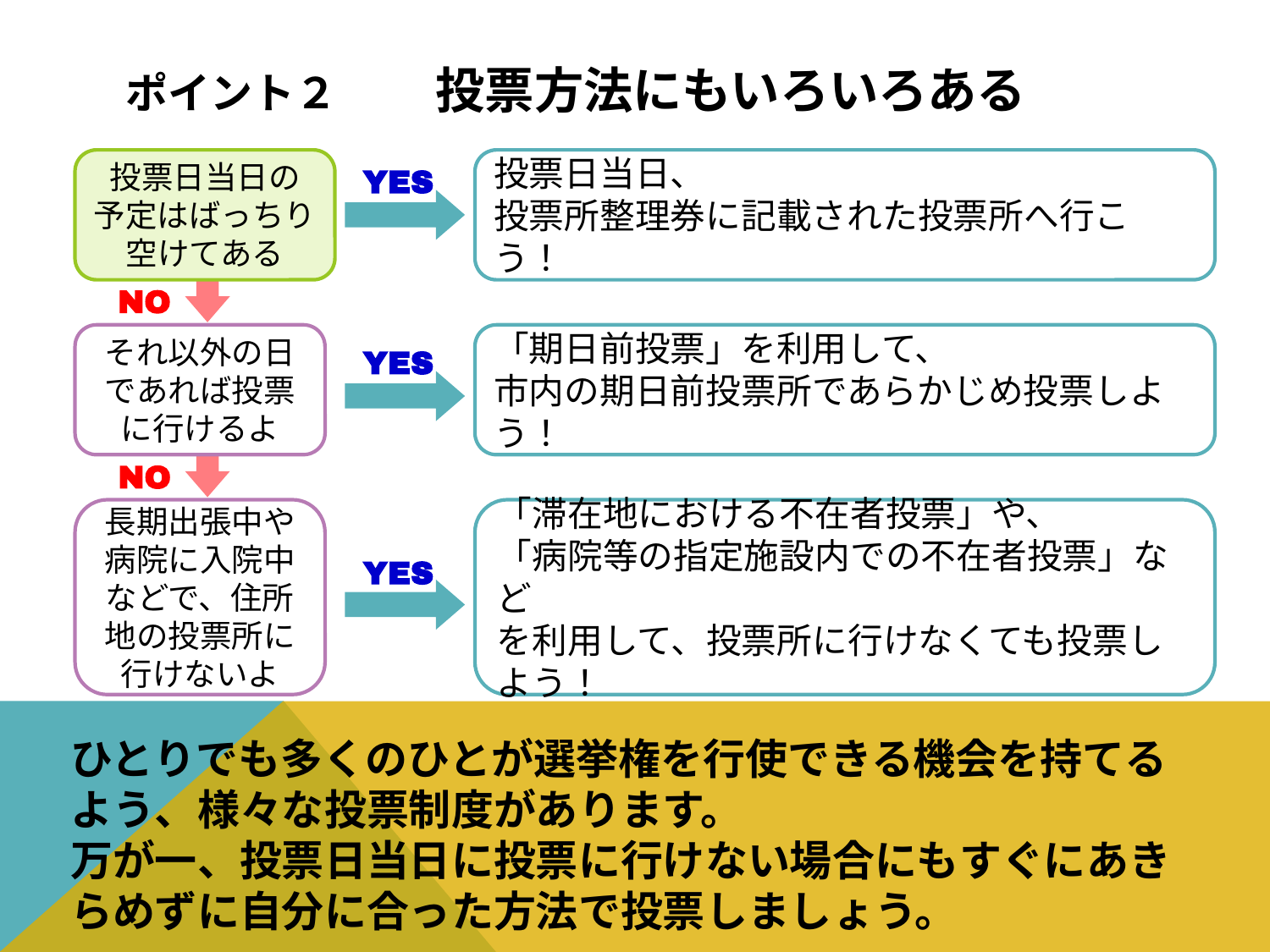

# ポイント２　　投票方法にもいろいろある
投票日当日の
予定はばっちり
空けてある
投票日当日、
投票所整理券に記載された投票所へ行こう！
YES

NO

それ以外の日であれば投票に行けるよ
「期日前投票」を利用して、
市内の期日前投票所であらかじめ投票しよう！
YES

NO
長期出張中や病院に入院中などで、住所地の投票所に行けないよ
「滞在地における不在者投票」や、
「病院等の指定施設内での不在者投票」など
を利用して、投票所に行けなくても投票しよう！
YES

ひとりでも多くのひとが選挙権を行使できる機会を持てるよう、様々な投票制度があります。
万が一、投票日当日に投票に行けない場合にもすぐにあきらめずに自分に合った方法で投票しましょう。